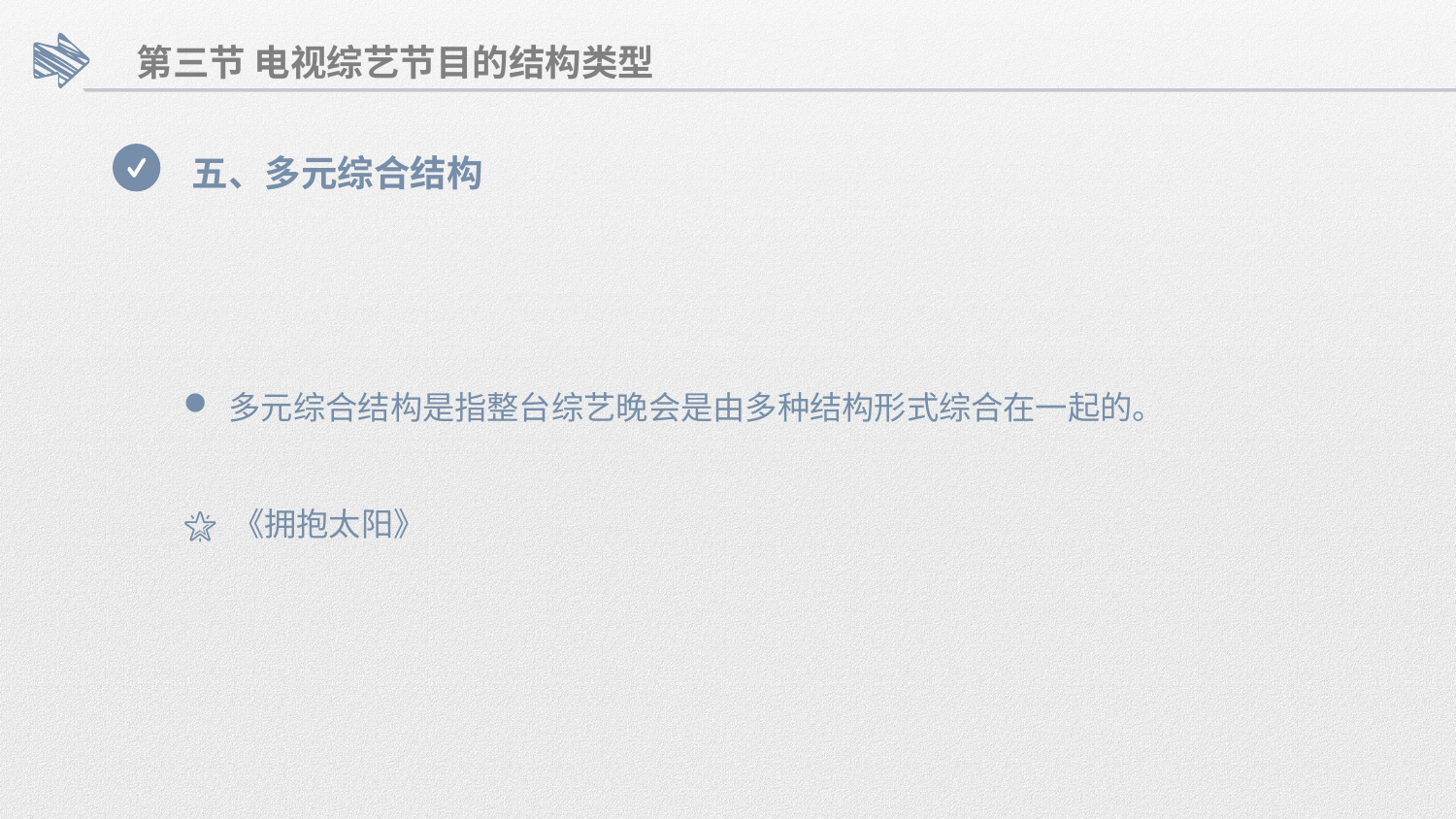

第三节 电视综艺节目的结构类型
五、多元综合结构

多元综合结构是指整台综艺晚会是由多种结构形式综合在一起的。

🌟 《拥抱太阳》